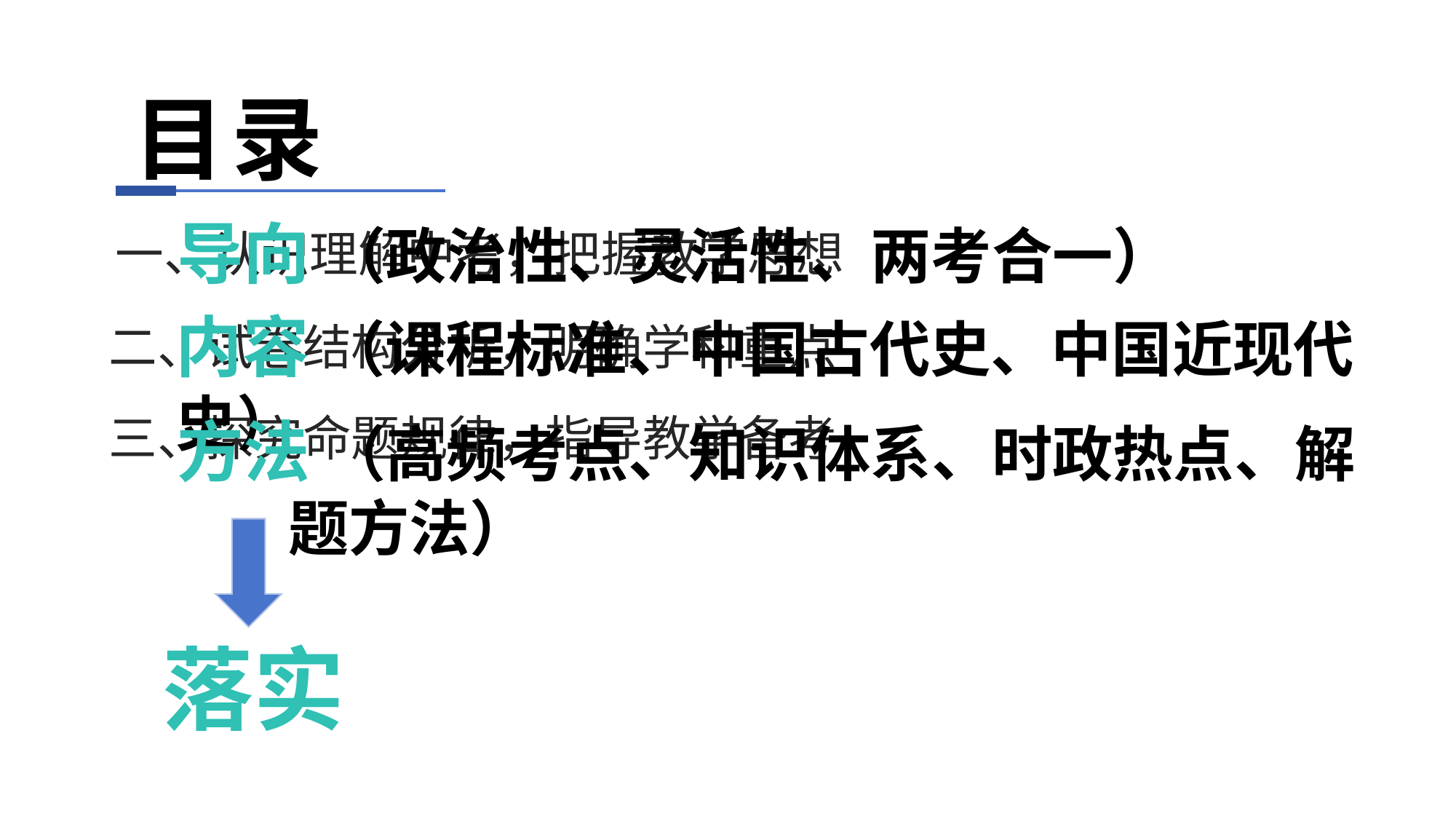

目录
导向 （政治性、灵活性、两考合一）
一、认识理解中考，把握教学思想

内容 （课程标准、中国古代史、中国近现代史）
二、试卷结构分析，明确学科重点
三、探究命题规律，指导教学备考
方法 （高频考点、知识体系、时政热点、解
       题方法）

落实